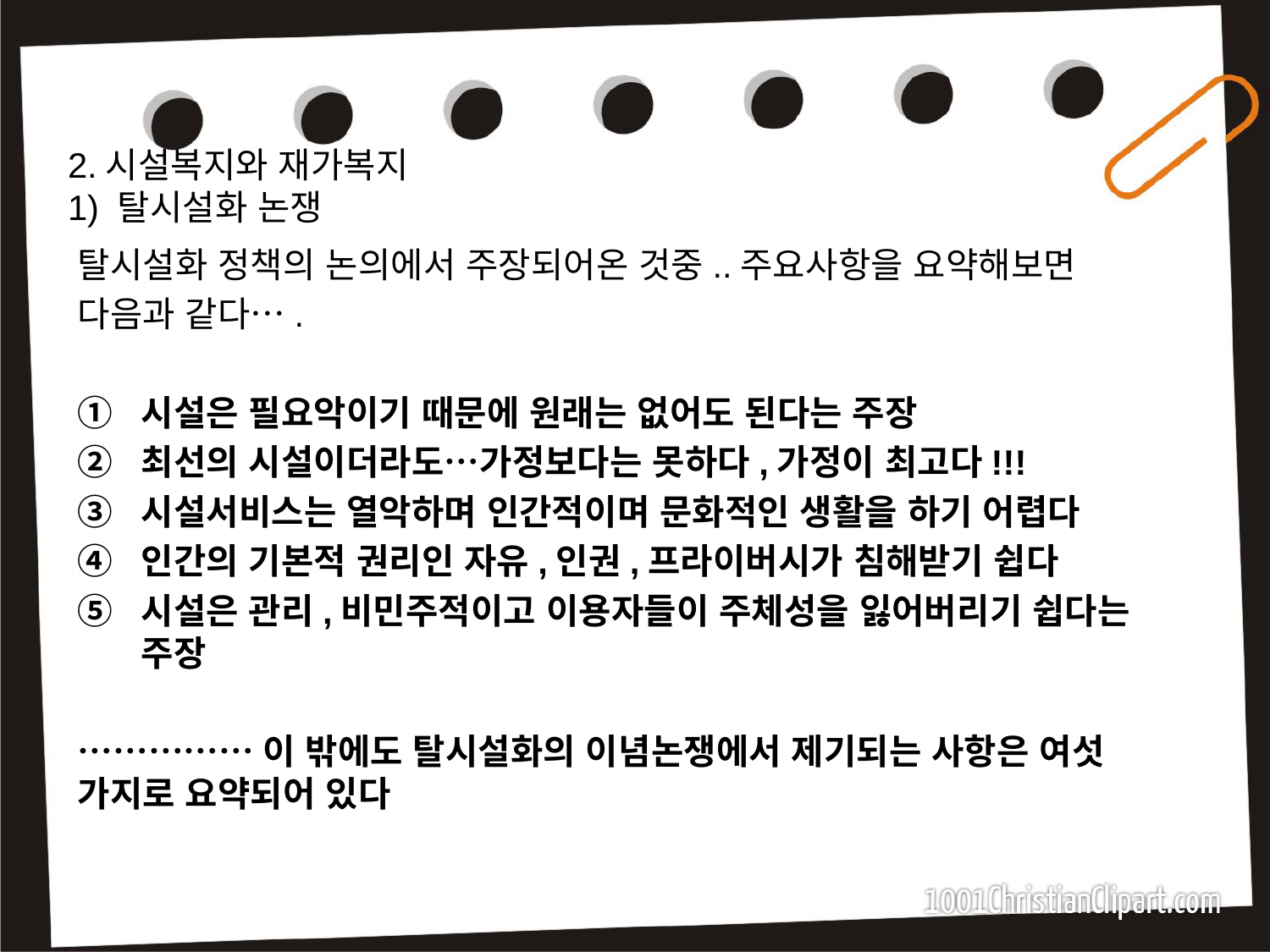

# 2.시설복지와 재가복지 1) 탈시설화 논쟁
탈시설화 정책의 논의에서 주장되어온 것중..주요사항을 요약해보면
다음과 같다….

시설은 필요악이기 때문에 원래는 없어도 된다는 주장
최선의 시설이더라도…가정보다는 못하다,가정이 최고다!!!
시설서비스는 열악하며 인간적이며 문화적인 생활을 하기 어렵다
인간의 기본적 권리인 자유,인권,프라이버시가 침해받기 쉽다
시설은 관리,비민주적이고 이용자들이 주체성을 잃어버리기 쉽다는 주장

……………이 밖에도 탈시설화의 이념논쟁에서 제기되는 사항은 여섯 가지로 요약되어 있다